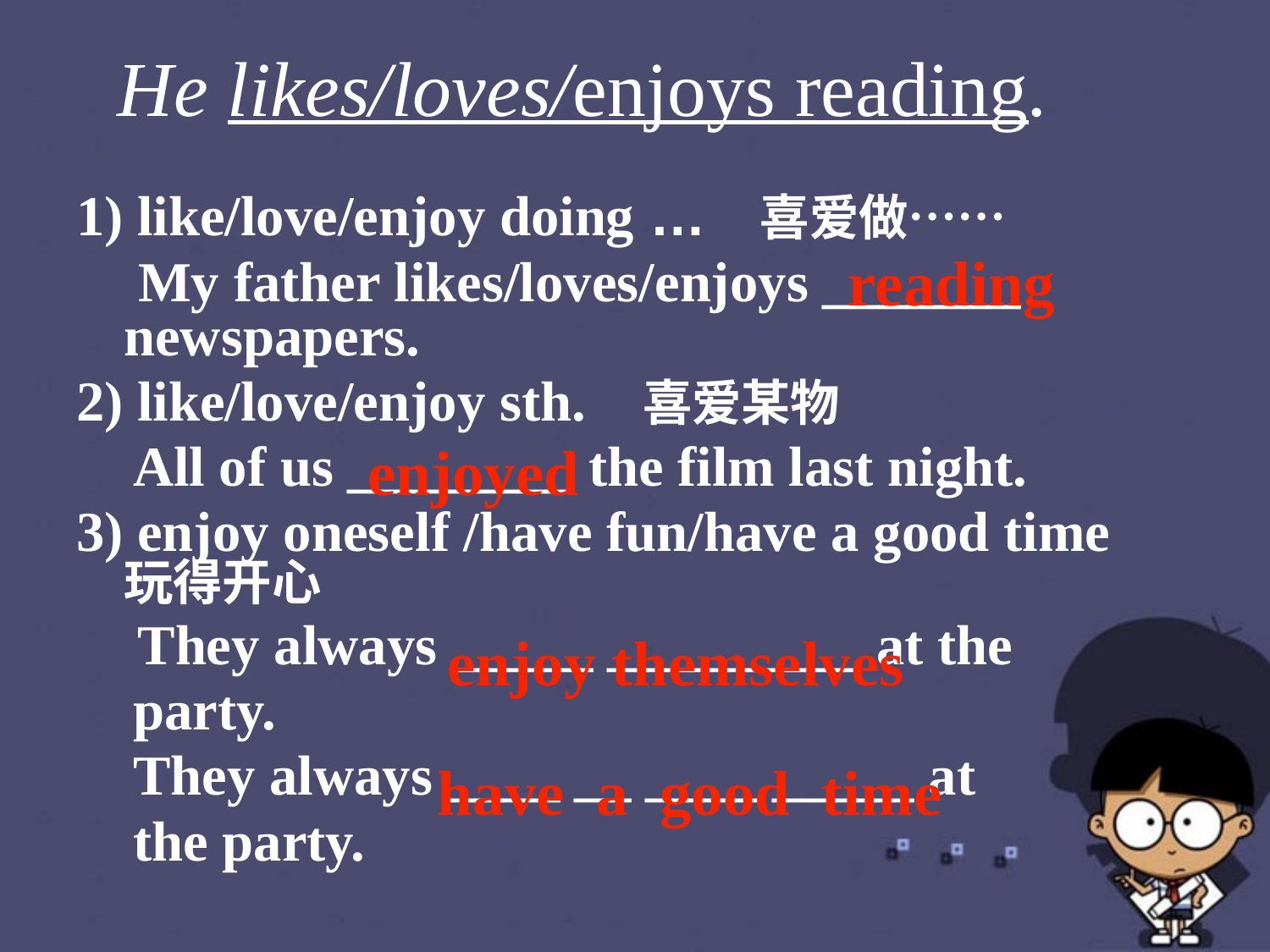

He likes/loves/enjoys reading.
1) like/love/enjoy doing …   喜爱做……
	 My father likes/loves/enjoys _______ newspapers.
2) like/love/enjoy sth.   喜爱某物
    All of us ________ the film last night.
3) enjoy oneself /have fun/have a good time 玩得开心
     They always _____ _________ at the
    party.
    They always ____ __ ____ _____ at
    the party.

reading
enjoyed
enjoy themselves
have  a  good  time